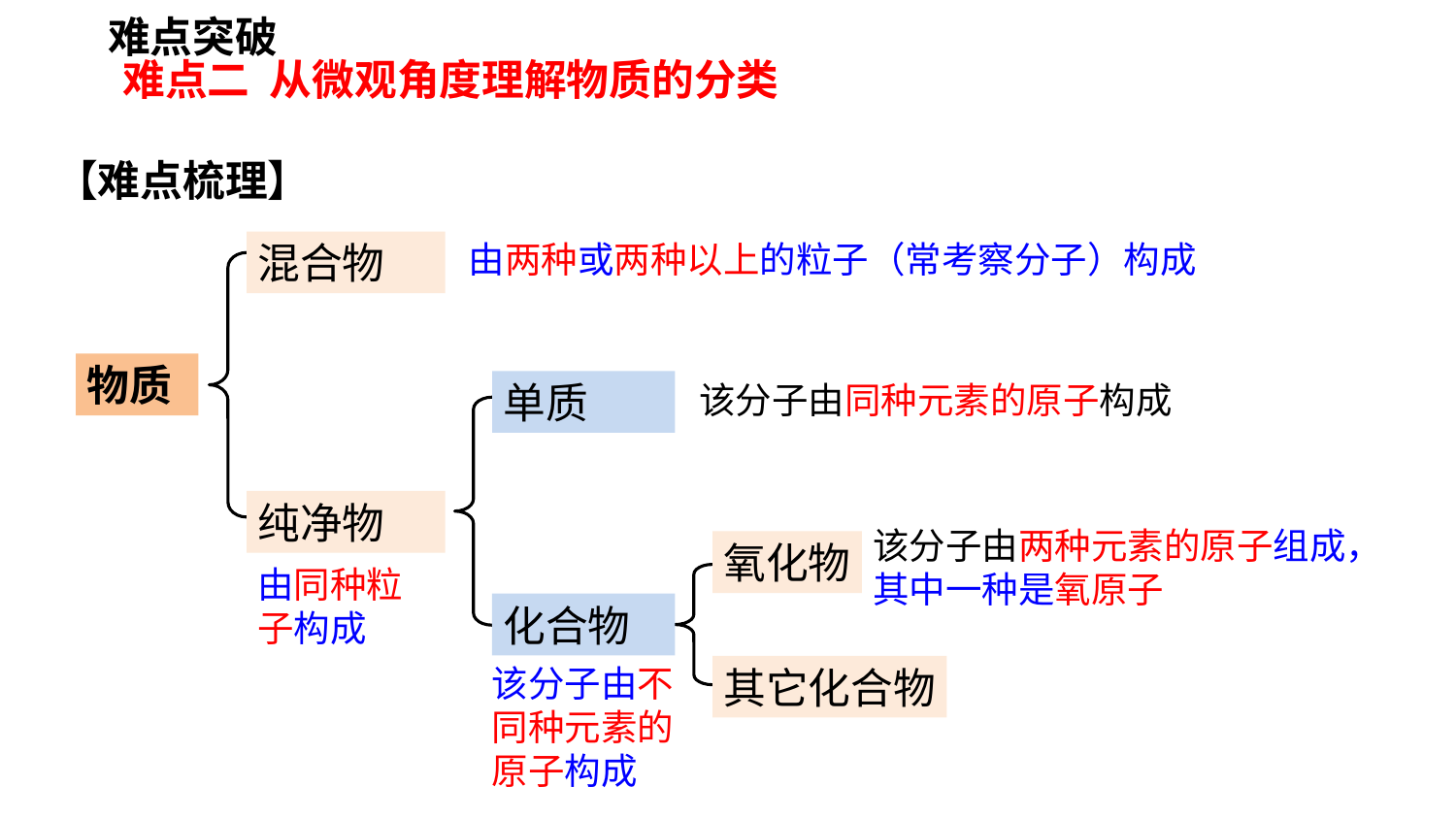

难点突破
难点二  从微观角度理解物质的分类
【难点梳理】
混合物
由两种或两种以上的粒子（常考察分子）构成

物质
单质
该分子由同种元素的原子构成

纯净物
该分子由两种元素的原子组成，其中一种是氧原子
氧化物
由同种粒子构成

化合物
其它化合物
该分子由不同种元素的原子构成